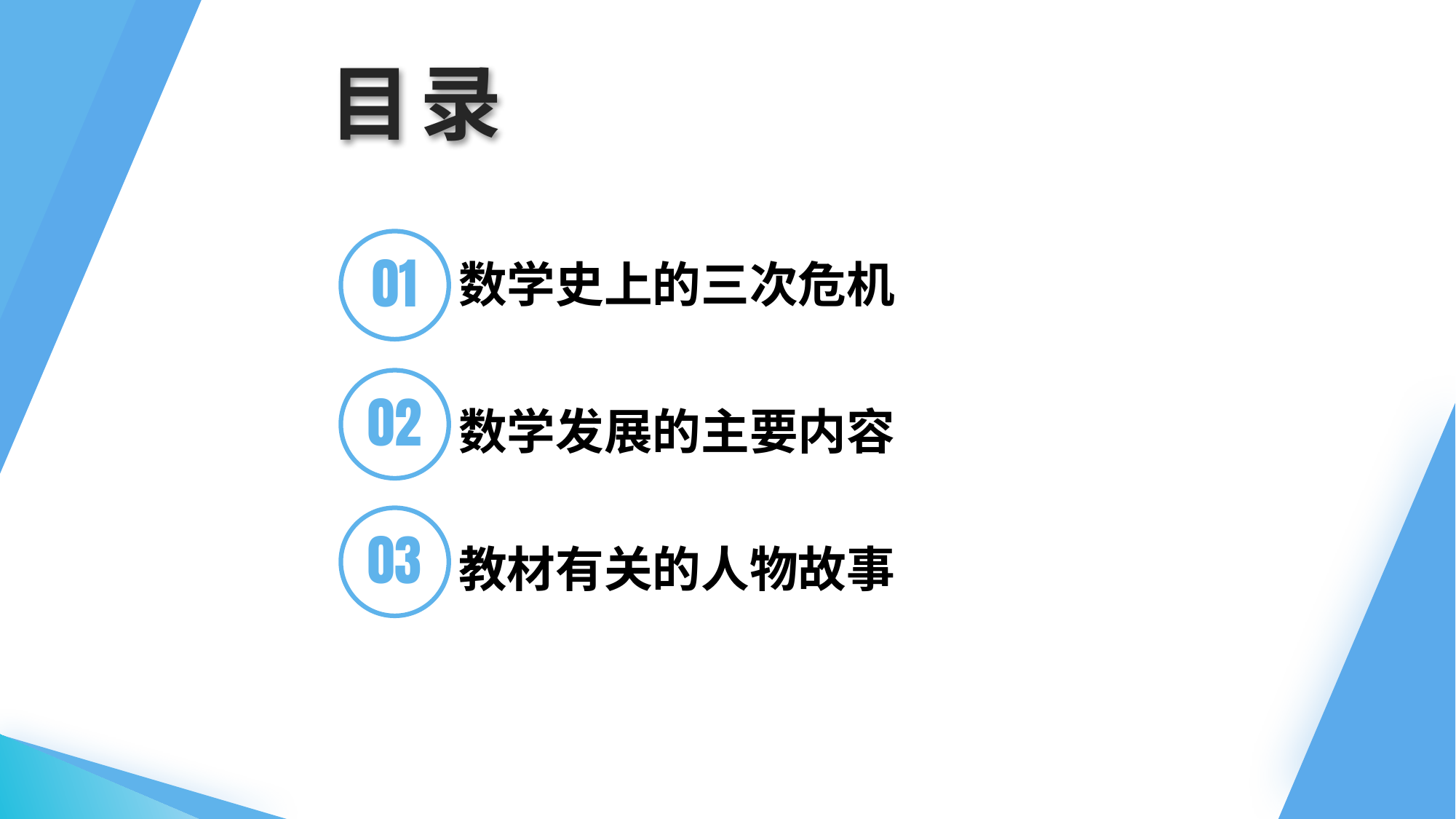

目录
01
数学史上的三次危机
02
数学发展的主要内容
03
教材有关的人物故事